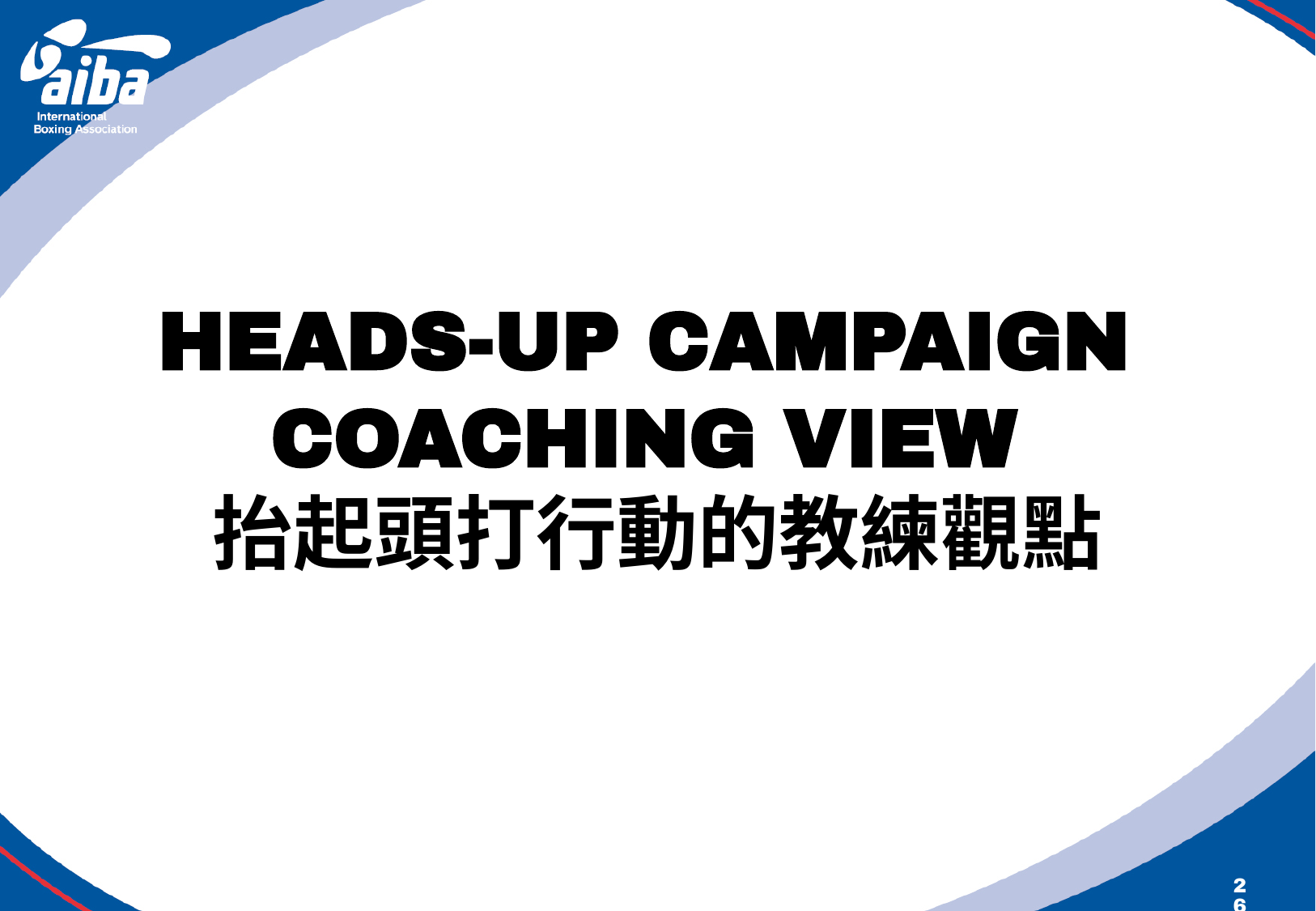

# HEADS-UP CAMPAIGN COACHING VIEW 抬起頭打行動的教練觀點
266